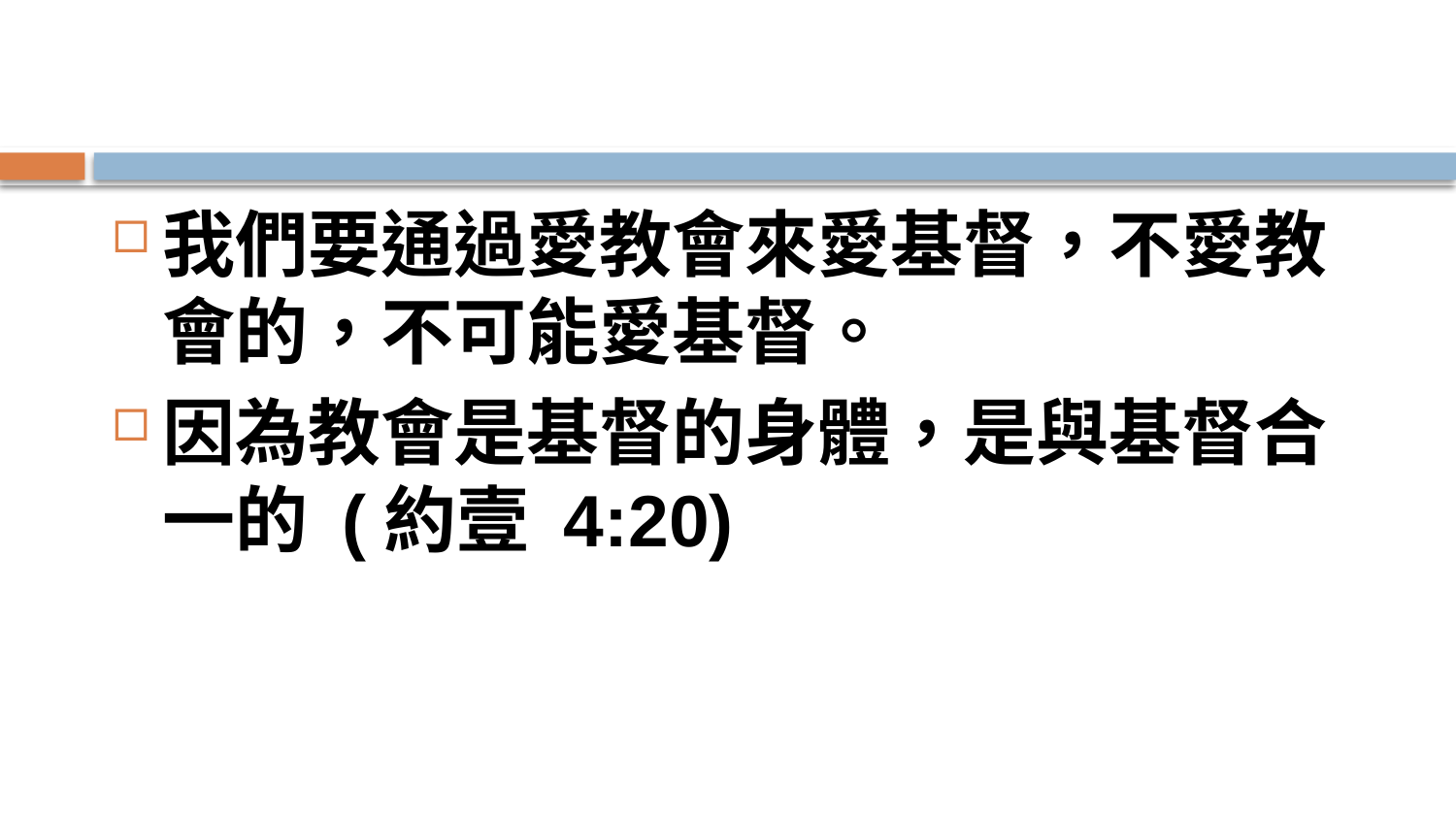

#
我們要通過愛教會來愛基督，不愛教會的，不可能愛基督。
因為教會是基督的身體，是與基督合一的 (約壹 4:20)